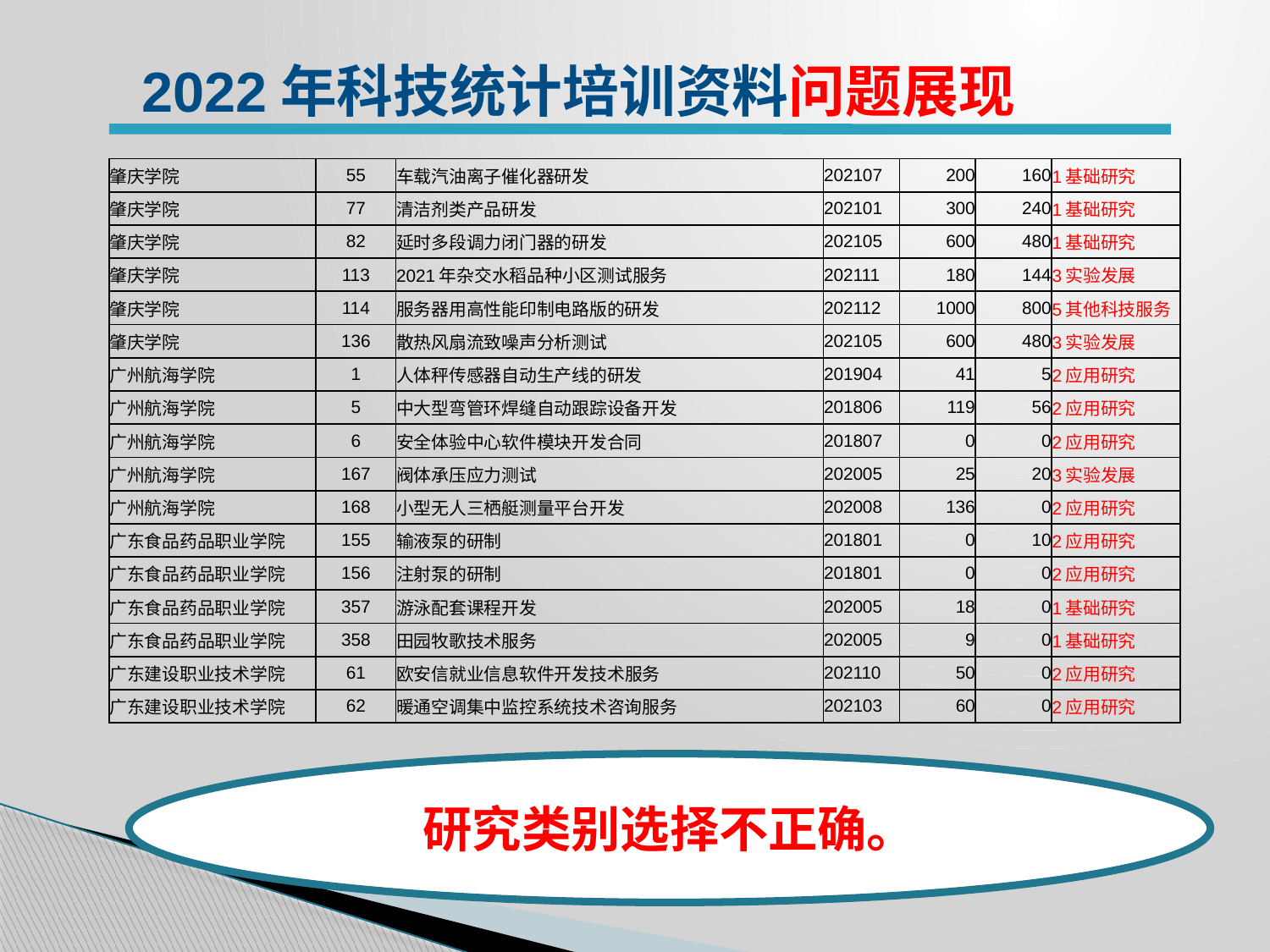

2022年科技统计培训资料问题展现
| 肇庆学院 | 55 | 车载汽油离子催化器研发 | 202107 | 200 | 160 | 1基础研究 |
| --- | --- | --- | --- | --- | --- | --- |
| 肇庆学院 | 77 | 清洁剂类产品研发 | 202101 | 300 | 240 | 1基础研究 |
| 肇庆学院 | 82 | 延时多段调力闭门器的研发 | 202105 | 600 | 480 | 1基础研究 |
| 肇庆学院 | 113 | 2021年杂交水稻品种小区测试服务 | 202111 | 180 | 144 | 3实验发展 |
| 肇庆学院 | 114 | 服务器用高性能印制电路版的研发 | 202112 | 1000 | 800 | 5其他科技服务 |
| 肇庆学院 | 136 | 散热风扇流致噪声分析测试 | 202105 | 600 | 480 | 3实验发展 |
| 广州航海学院 | 1 | 人体秤传感器自动生产线的研发 | 201904 | 41 | 5 | 2应用研究 |
| 广州航海学院 | 5 | 中大型弯管环焊缝自动跟踪设备开发 | 201806 | 119 | 56 | 2应用研究 |
| 广州航海学院 | 6 | 安全体验中心软件模块开发合同 | 201807 | 0 | 0 | 2应用研究 |
| 广州航海学院 | 167 | 阀体承压应力测试 | 202005 | 25 | 20 | 3实验发展 |
| 广州航海学院 | 168 | 小型无人三栖艇测量平台开发 | 202008 | 136 | 0 | 2应用研究 |
| 广东食品药品职业学院 | 155 | 输液泵的研制 | 201801 | 0 | 10 | 2应用研究 |
| 广东食品药品职业学院 | 156 | 注射泵的研制 | 201801 | 0 | 0 | 2应用研究 |
| 广东食品药品职业学院 | 357 | 游泳配套课程开发 | 202005 | 18 | 0 | 1基础研究 |
| 广东食品药品职业学院 | 358 | 田园牧歌技术服务 | 202005 | 9 | 0 | 1基础研究 |
| 广东建设职业技术学院 | 61 | 欧安信就业信息软件开发技术服务 | 202110 | 50 | 0 | 2应用研究 |
| 广东建设职业技术学院 | 62 | 暖通空调集中监控系统技术咨询服务 | 202103 | 60 | 0 | 2应用研究 |
研究类别选择不正确。